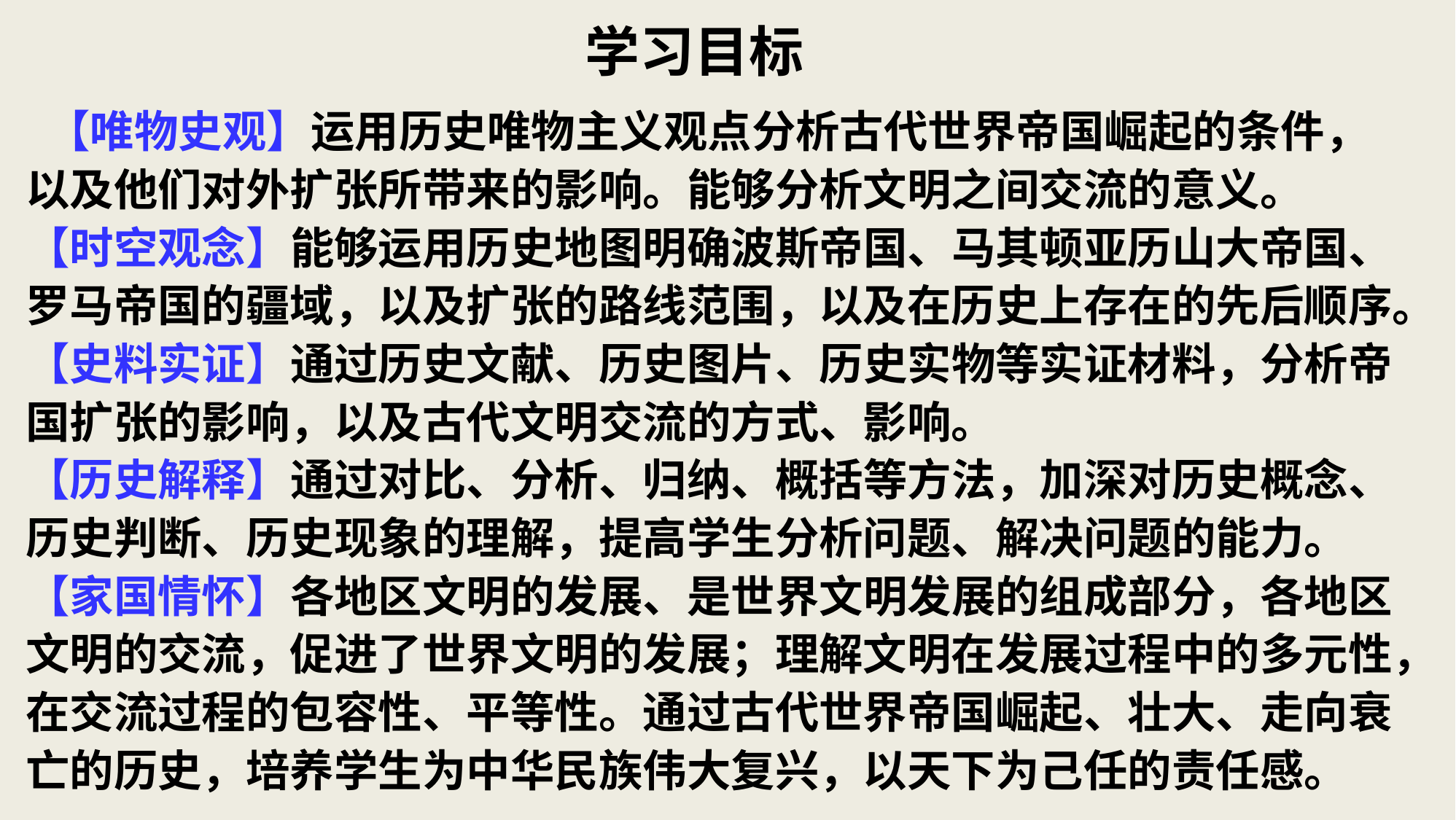

学习目标
 【唯物史观】运用历史唯物主义观点分析古代世界帝国崛起的条件，以及他们对外扩张所带来的影响。能够分析文明之间交流的意义。
【时空观念】能够运用历史地图明确波斯帝国、马其顿亚历山大帝国、罗马帝国的疆域，以及扩张的路线范围，以及在历史上存在的先后顺序。
【史料实证】通过历史文献、历史图片、历史实物等实证材料，分析帝国扩张的影响，以及古代文明交流的方式、影响。
【历史解释】通过对比、分析、归纳、概括等方法，加深对历史概念、历史判断、历史现象的理解，提高学生分析问题、解决问题的能力。
【家国情怀】各地区文明的发展、是世界文明发展的组成部分，各地区文明的交流，促进了世界文明的发展；理解文明在发展过程中的多元性，在交流过程的包容性、平等性。通过古代世界帝国崛起、壮大、走向衰亡的历史，培养学生为中华民族伟大复兴，以天下为己任的责任感。